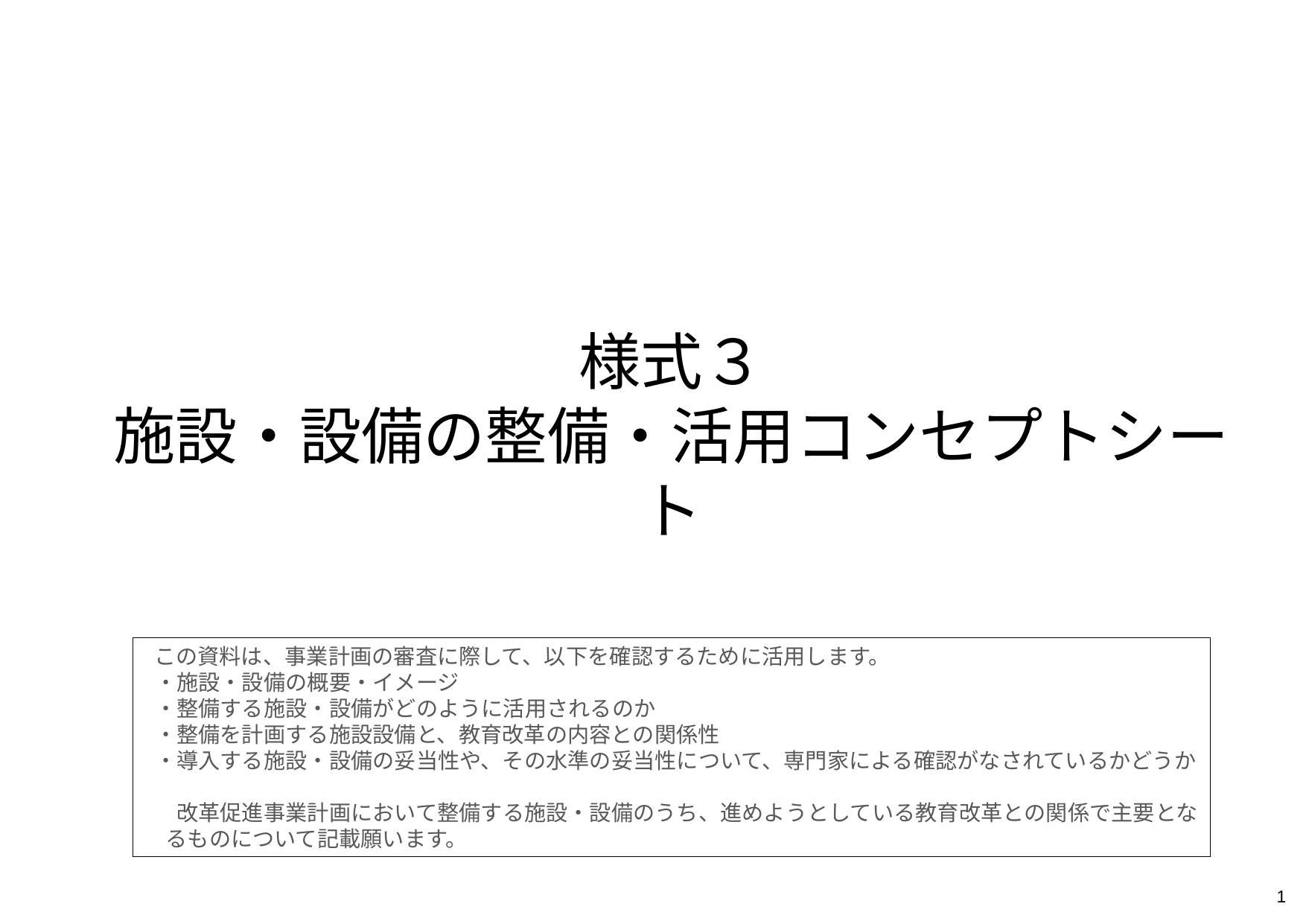

様式３
施設・設備の整備・活用コンセプトシート

 この資料は、事業計画の審査に際して、以下を確認するために活用します。
・施設・設備の概要・イメージ
・整備する施設・設備がどのように活用されるのか
・整備を計画する施設設備と、教育改革の内容との関係性
・導入する施設・設備の妥当性や、その水準の妥当性について、専門家による確認がなされているかどうか

　改革促進事業計画において整備する施設・設備のうち、進めようとしている教育改革との関係で主要となるものについて記載願います。